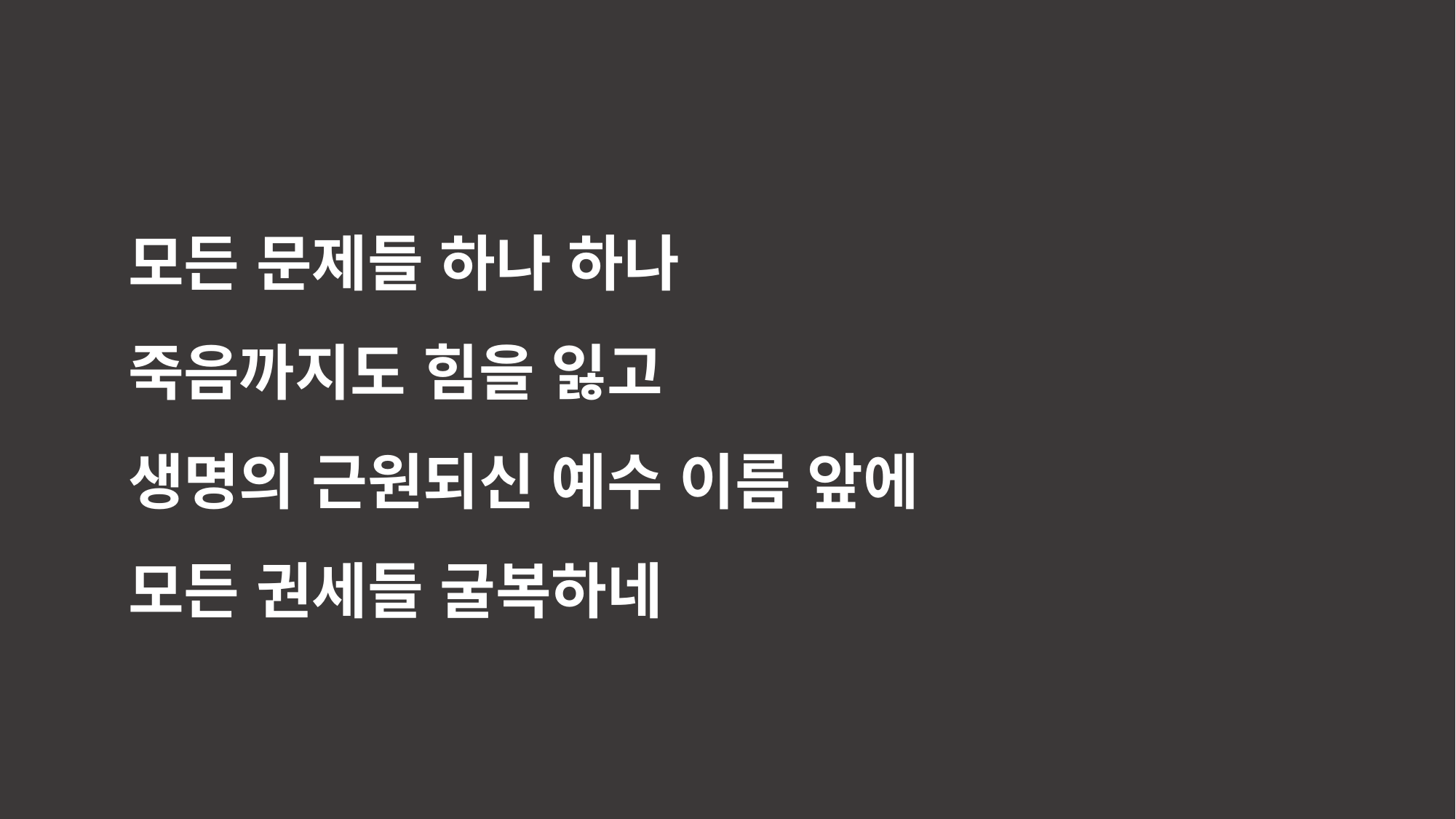

모든 문제들 하나 하나
죽음까지도 힘을 잃고
생명의 근원되신 예수 이름 앞에
모든 권세들 굴복하네